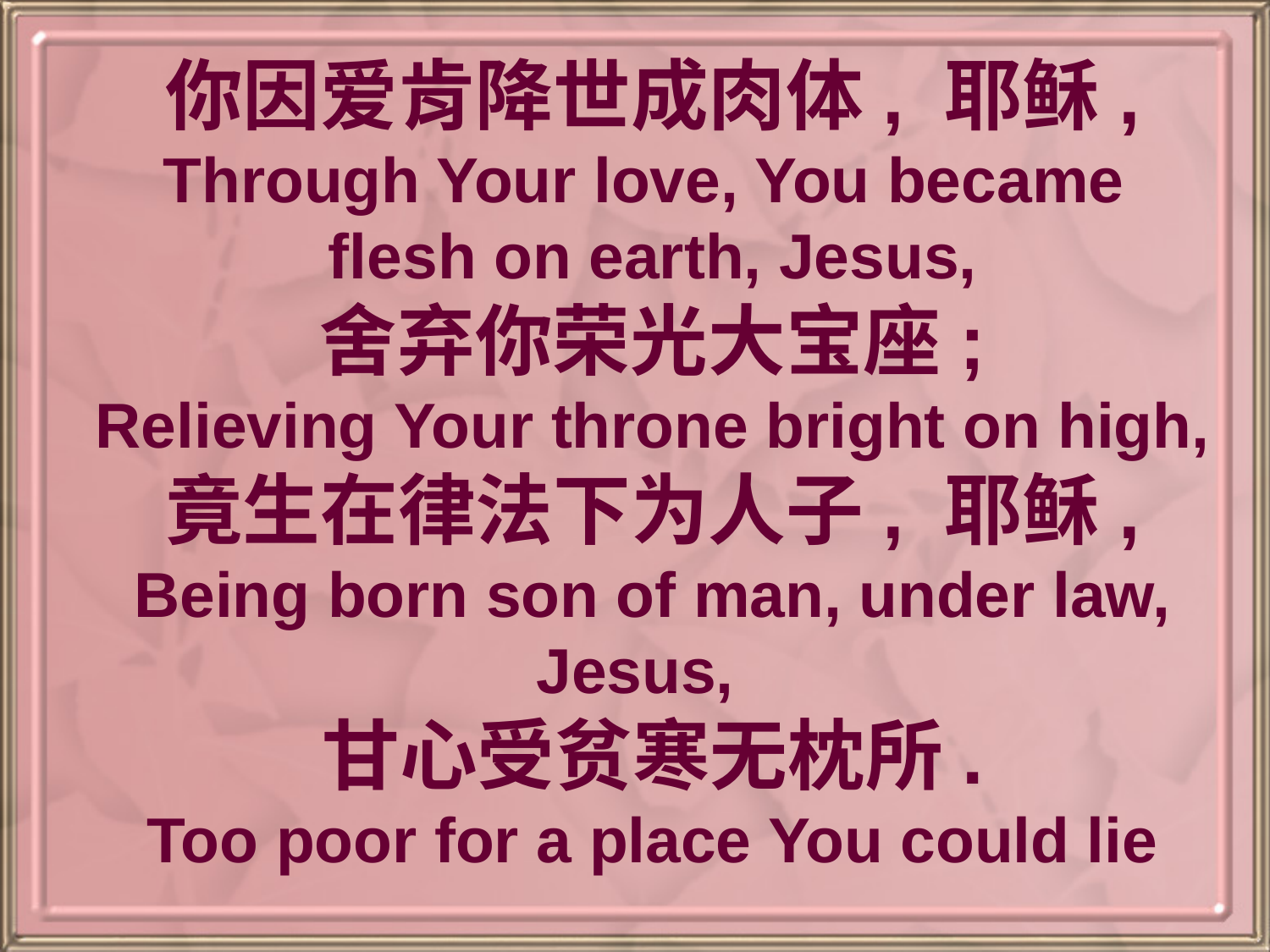

你因爱肯降世成肉体, 耶稣,
Through Your love, You became
flesh on earth, Jesus,
舍弃你荣光大宝座;
Relieving Your throne bright on high,
竟生在律法下为人子, 耶稣,
Being born son of man, under law, Jesus,
甘心受贫寒无枕所.
Too poor for a place You could lie